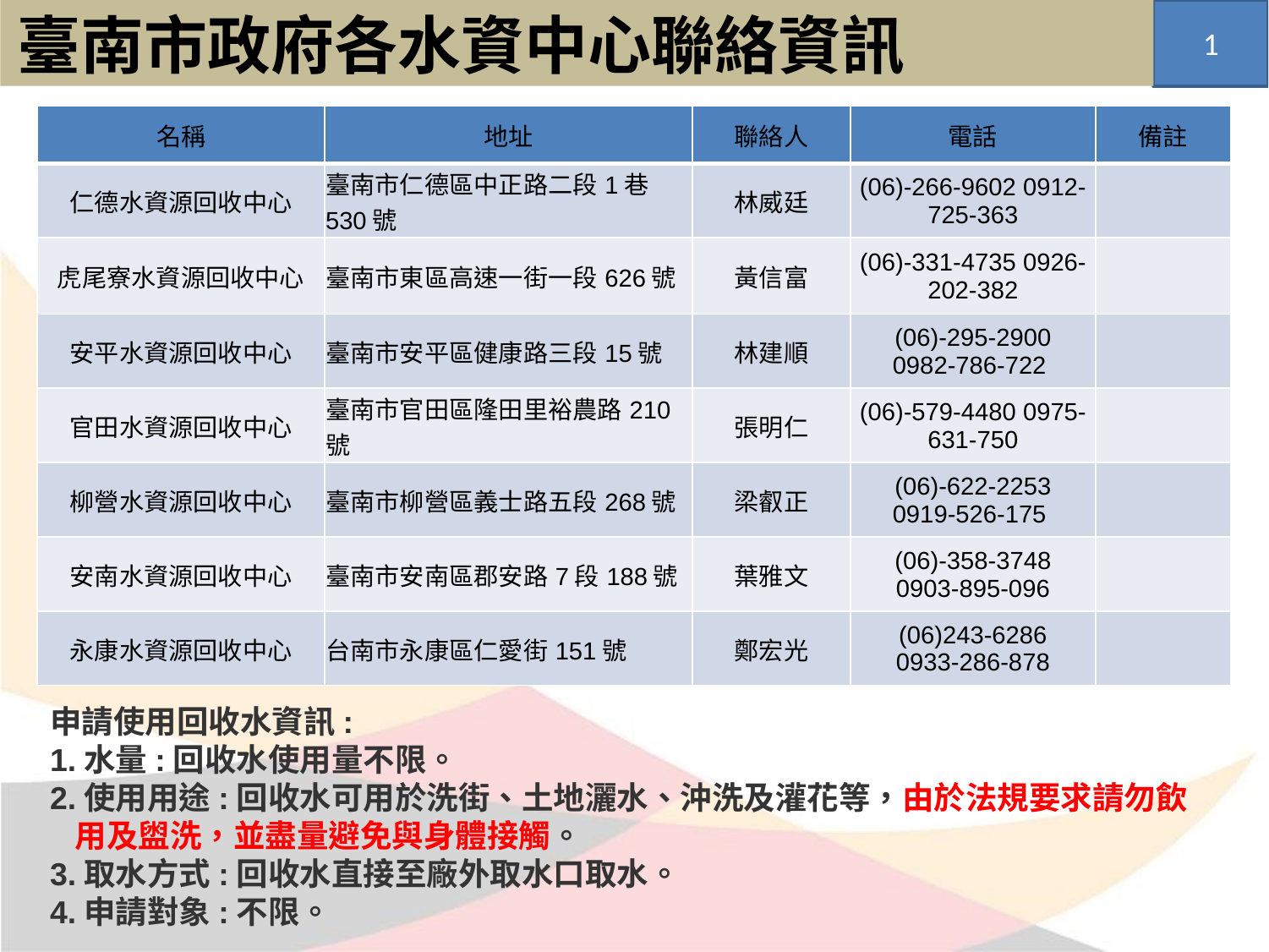

臺南市政府各水資中心聯絡資訊
| 名稱 | 地址 | 聯絡人 | 電話 | 備註 |
| --- | --- | --- | --- | --- |
| 仁德水資源回收中心 | 臺南市仁德區中正路二段1巷530號 | 林威廷 | (06)-266-9602 0912-725-363 |  |
| 虎尾寮水資源回收中心 | 臺南市東區高速一街一段626號 | 黃信富 | (06)-331-4735 0926-202-382 |  |
| 安平水資源回收中心 | 臺南市安平區健康路三段15號 | 林建順 | (06)-295-2900 0982-786-722 |  |
| 官田水資源回收中心 | 臺南市官田區隆田里裕農路210號 | 張明仁 | (06)-579-4480 0975-631-750 |  |
| 柳營水資源回收中心 | 臺南市柳營區義士路五段268號 | 梁叡正 | (06)-622-2253 0919-526-175 |  |
| 安南水資源回收中心 | 臺南市安南區郡安路7段188號 | 葉雅文 | (06)-358-3748 0903-895-096 |  |
| 永康水資源回收中心 | 台南市永康區仁愛街151號 | 鄭宏光 | (06)243-6286 0933-286-878 |  |
申請使用回收水資訊:
1.水量:回收水使用量不限。
2.使用用途:回收水可用於洗街、土地灑水、沖洗及灌花等，由於法規要求請勿飲用及盥洗，並盡量避免與身體接觸。
3.取水方式:回收水直接至廠外取水口取水。
4.申請對象:不限。